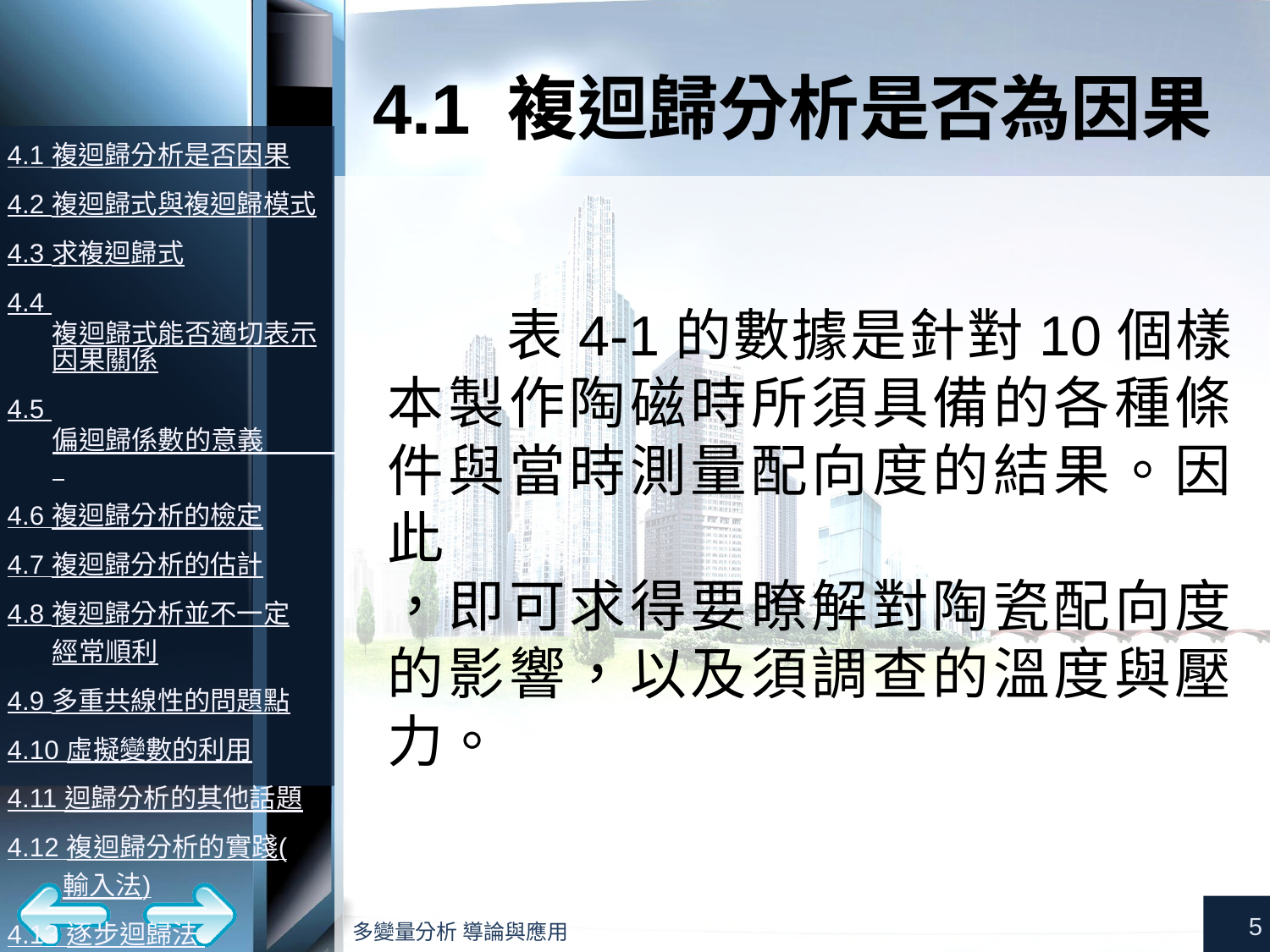

# 4.1 複迴歸分析是否為因果
表4-1的數據是針對10個樣本製作陶磁時所須具備的各種條件與當時測量配向度的結果。因此
，即可求得要瞭解對陶瓷配向度的影響，以及須調查的溫度與壓力。
5
多變量分析 導論與應用